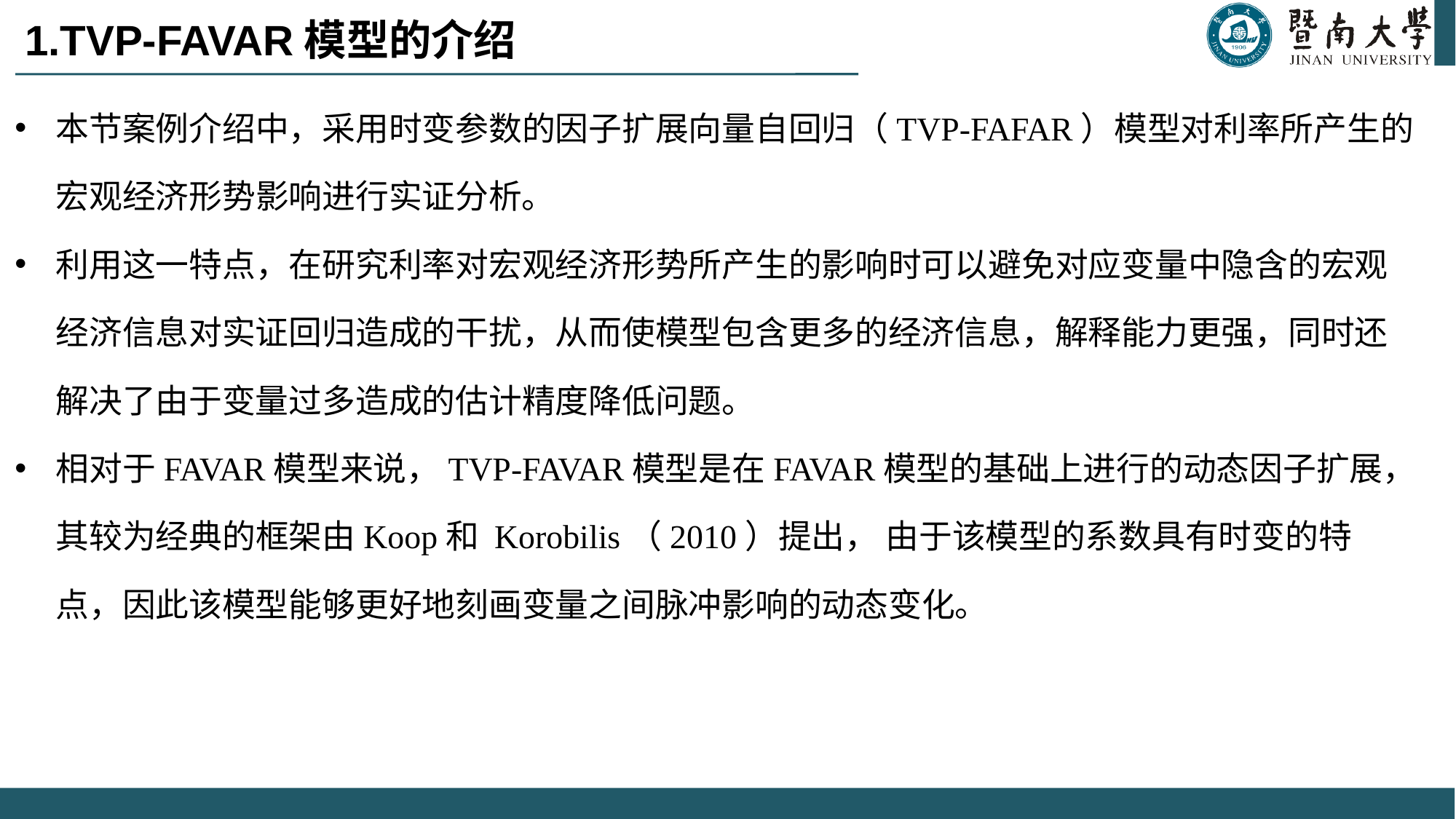

# 1.TVP-FAVAR模型的介绍
本节案例介绍中，采用时变参数的因子扩展向量自回归（TVP-FAFAR）模型对利率所产生的宏观经济形势影响进行实证分析。
利用这一特点，在研究利率对宏观经济形势所产生的影响时可以避免对应变量中隐含的宏观经济信息对实证回归造成的干扰，从而使模型包含更多的经济信息，解释能力更强，同时还解决了由于变量过多造成的估计精度降低问题。
相对于FAVAR模型来说，TVP-FAVAR模型是在FAVAR模型的基础上进行的动态因子扩展，其较为经典的框架由Koop和 Korobilis（2010）提出， 由于该模型的系数具有时变的特点，因此该模型能够更好地刻画变量之间脉冲影响的动态变化。